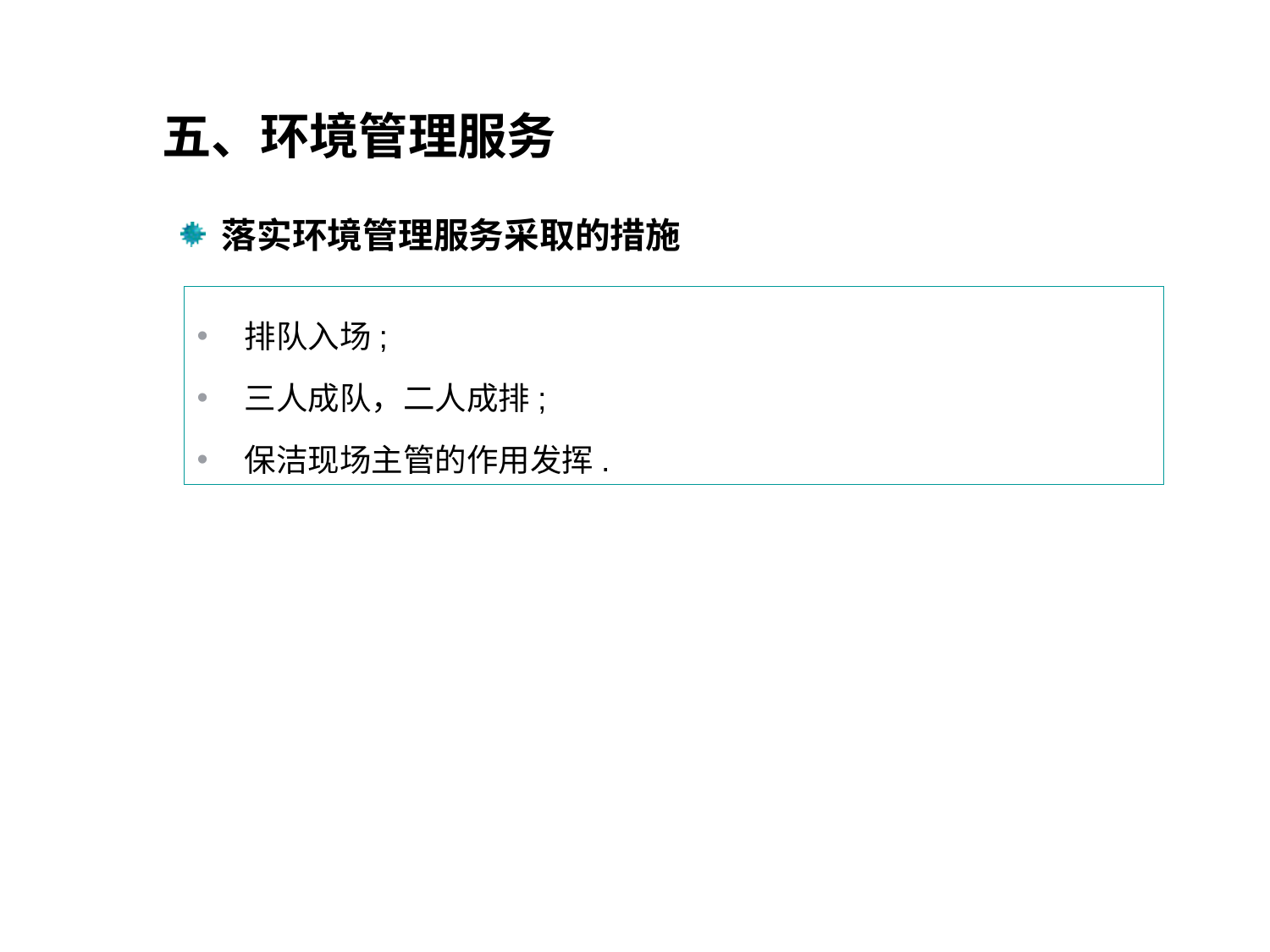

五、环境管理服务
 落实环境管理服务采取的措施

排队入场;
三人成队，二人成排;
保洁现场主管的作用发挥.